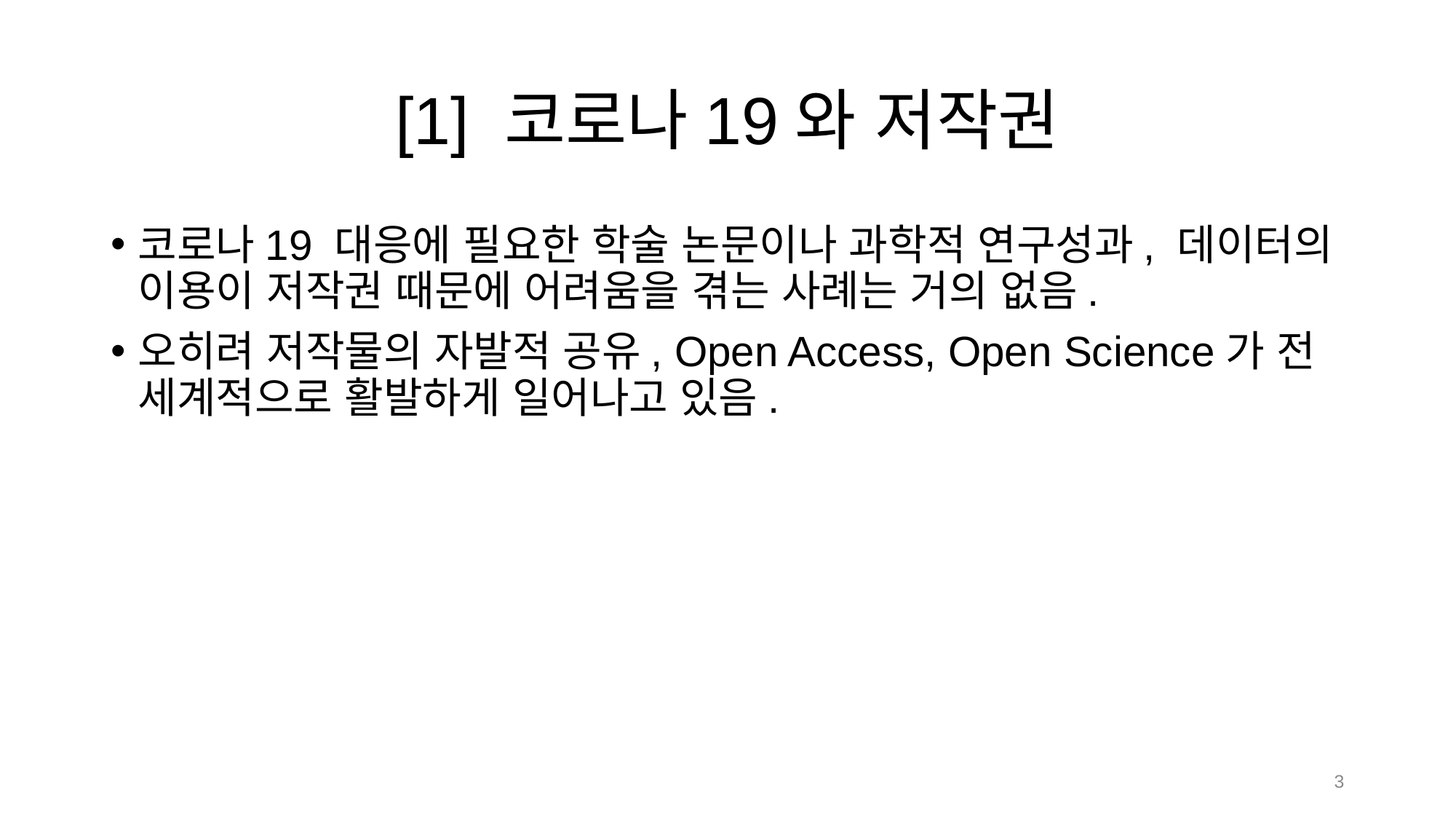

# [1] 코로나19와 저작권
코로나19 대응에 필요한 학술 논문이나 과학적 연구성과, 데이터의 이용이 저작권 때문에 어려움을 겪는 사례는 거의 없음.
오히려 저작물의 자발적 공유, Open Access, Open Science가 전 세계적으로 활발하게 일어나고 있음.

3